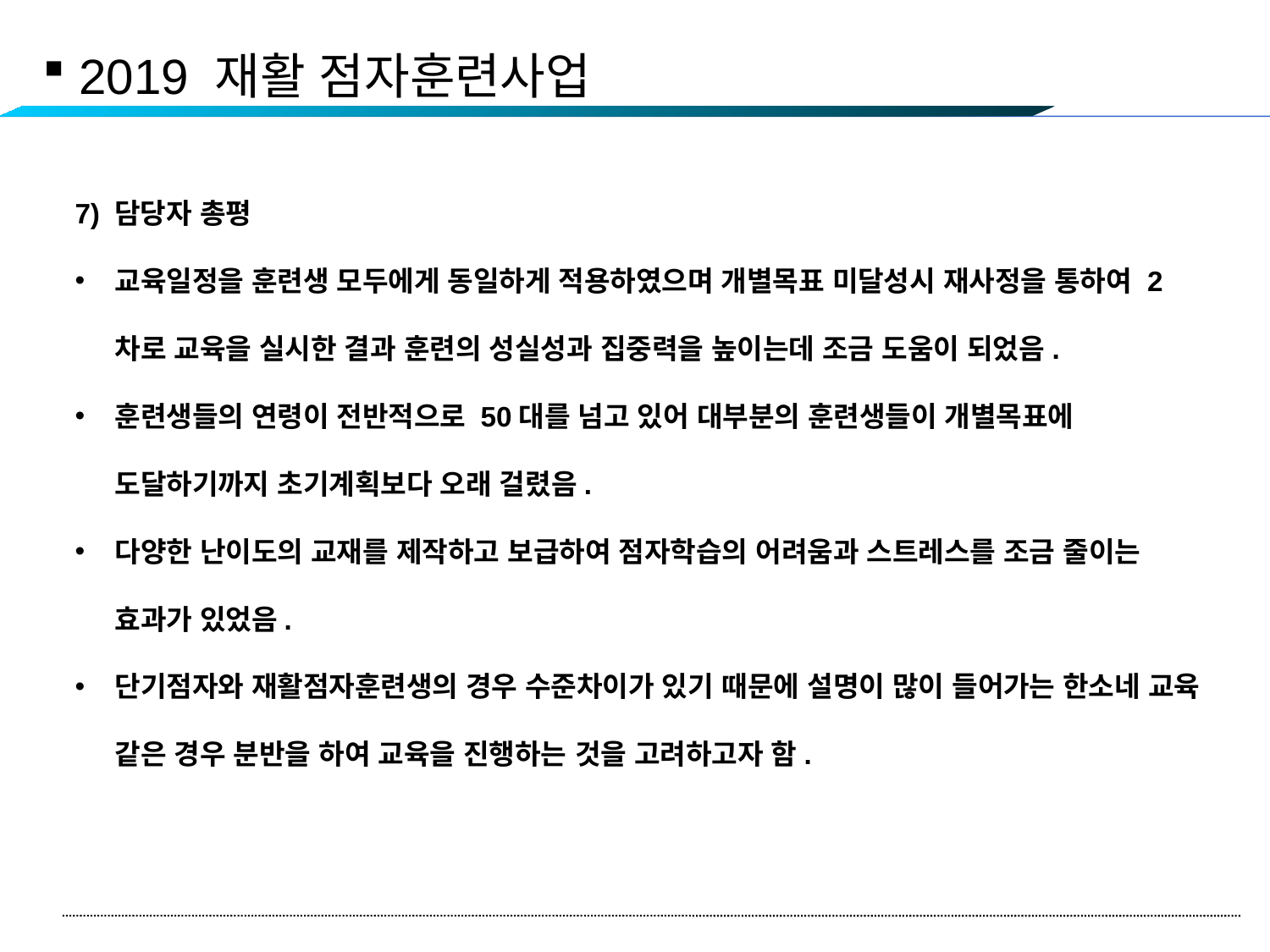

2019 재활 점자훈련사업

7) 담당자 총평
교육일정을 훈련생 모두에게 동일하게 적용하였으며 개별목표 미달성시 재사정을 통하여 2차로 교육을 실시한 결과 훈련의 성실성과 집중력을 높이는데 조금 도움이 되었음.
훈련생들의 연령이 전반적으로 50대를 넘고 있어 대부분의 훈련생들이 개별목표에 도달하기까지 초기계획보다 오래 걸렸음.
다양한 난이도의 교재를 제작하고 보급하여 점자학습의 어려움과 스트레스를 조금 줄이는 효과가 있었음.
단기점자와 재활점자훈련생의 경우 수준차이가 있기 때문에 설명이 많이 들어가는 한소네 교육 같은 경우 분반을 하여 교육을 진행하는 것을 고려하고자 함.